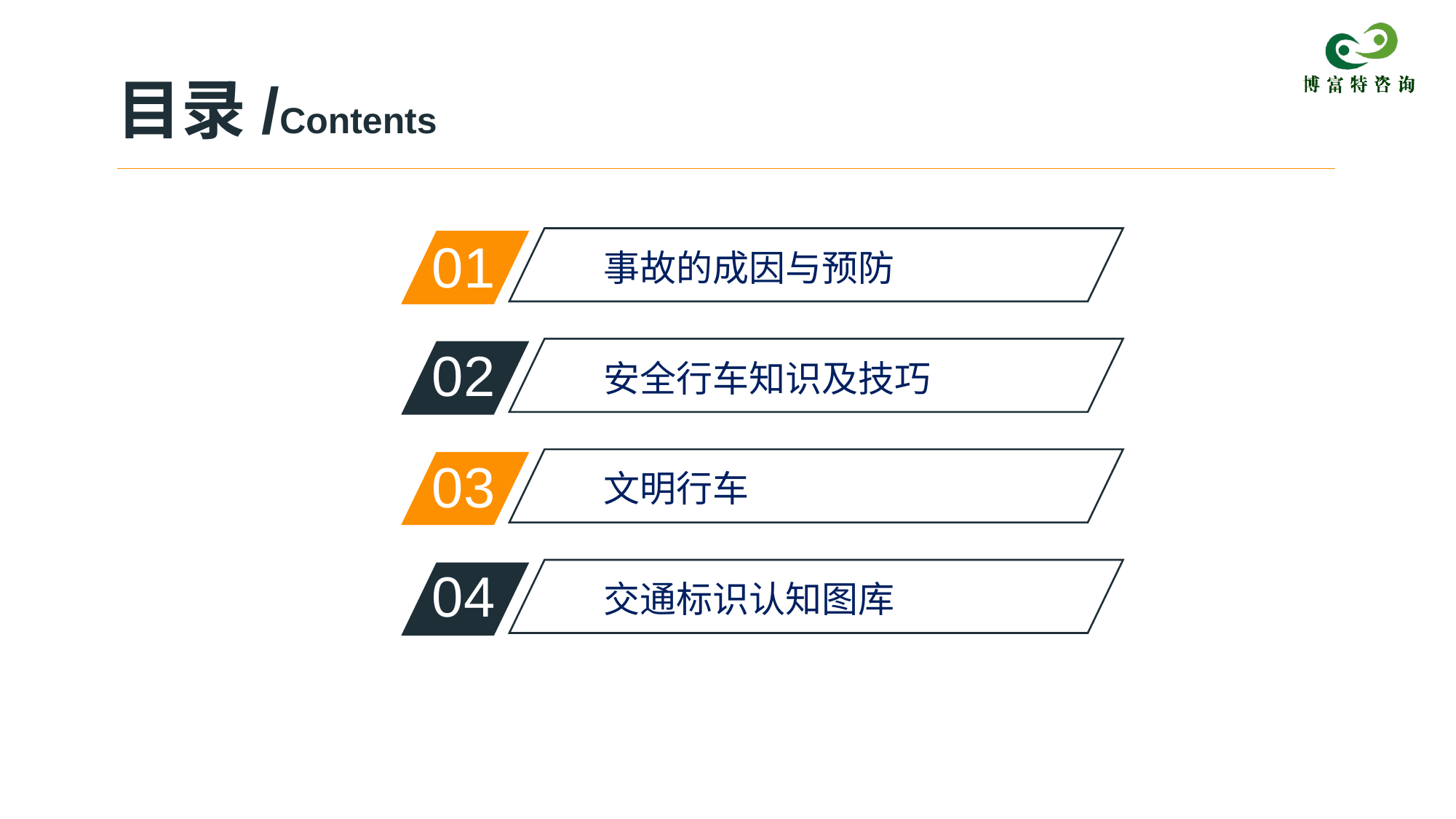

目录/Contents
01

02

03

04

事故的成因与预防

安全行车知识及技巧

文明行车

交通标识认知图库